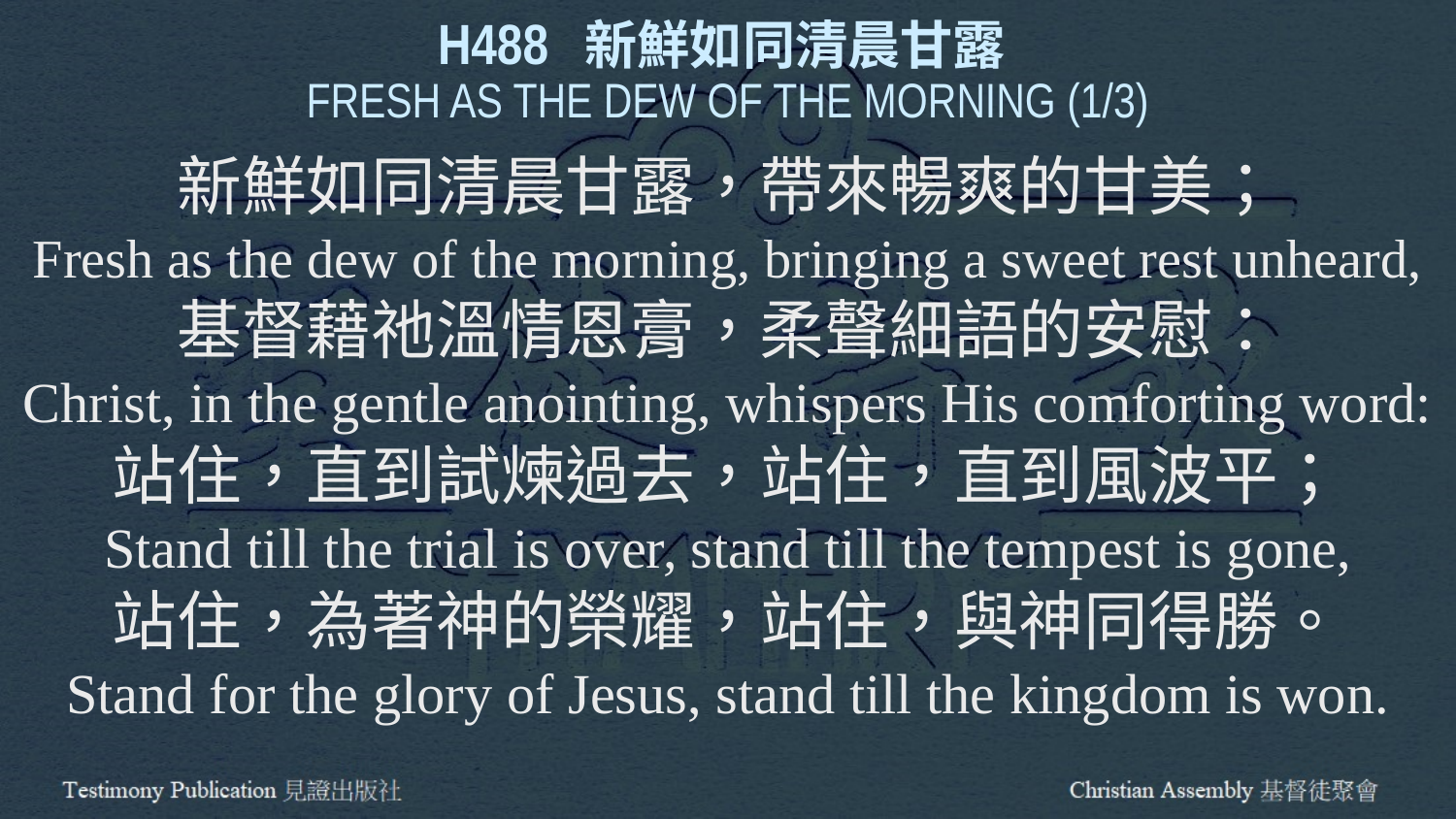

H488  新鮮如同清晨甘露
FRESH AS THE DEW OF THE MORNING (1/3)
新鮮如同清晨甘露，帶來暢爽的甘美；
Fresh as the dew of the morning, bringing a sweet rest unheard,
基督藉祂溫情恩膏，柔聲細語的安慰：
Christ, in the gentle anointing, whispers His comforting word:
站住，直到試煉過去，站住，直到風波平；
Stand till the trial is over, stand till the tempest is gone,
站住，為著神的榮耀，站住，與神同得勝。
Stand for the glory of Jesus, stand till the kingdom is won.